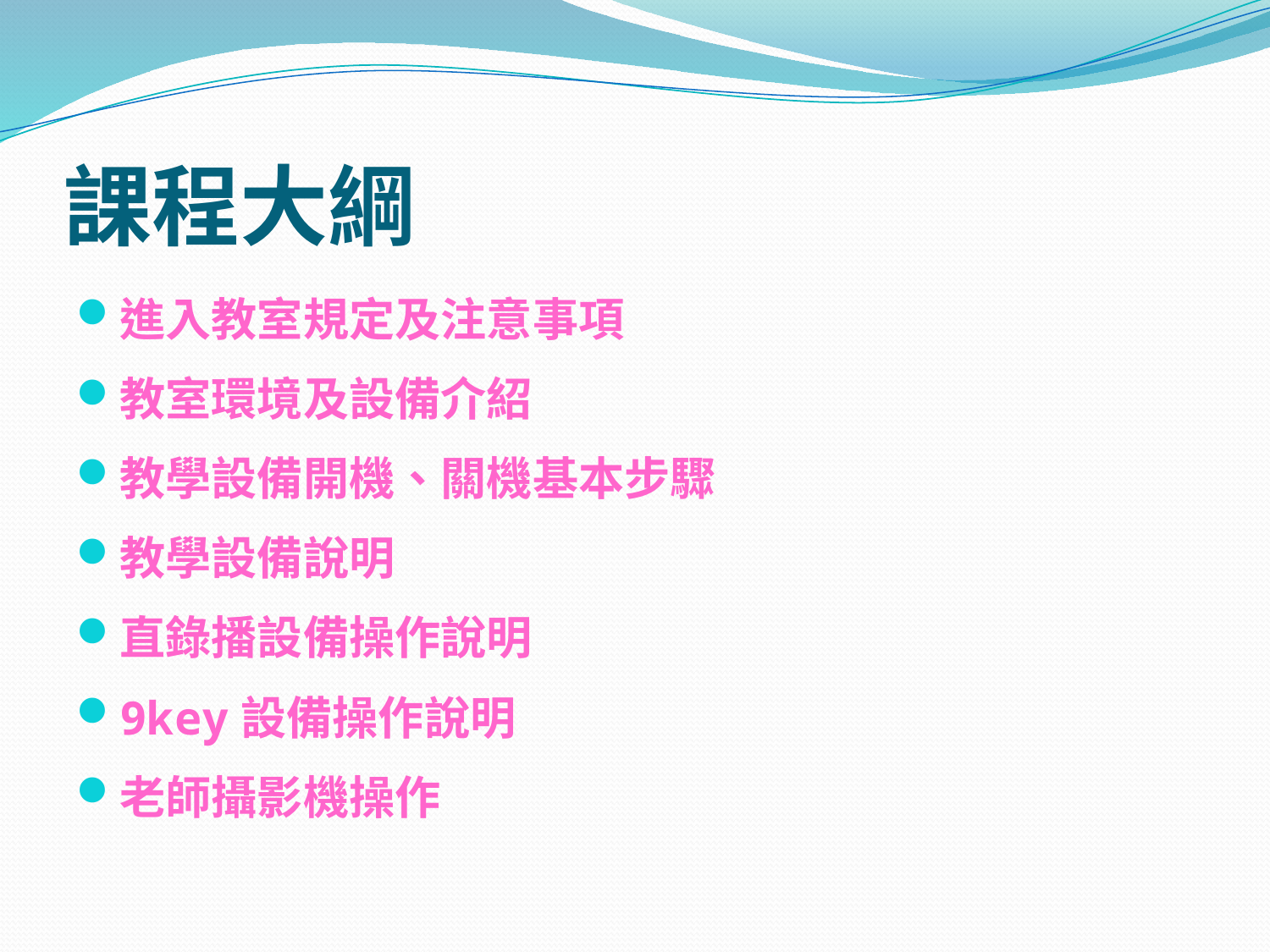

# 課程大綱
進入教室規定及注意事項
教室環境及設備介紹
教學設備開機、關機基本步驟
教學設備說明
直錄播設備操作說明
9key設備操作說明
老師攝影機操作